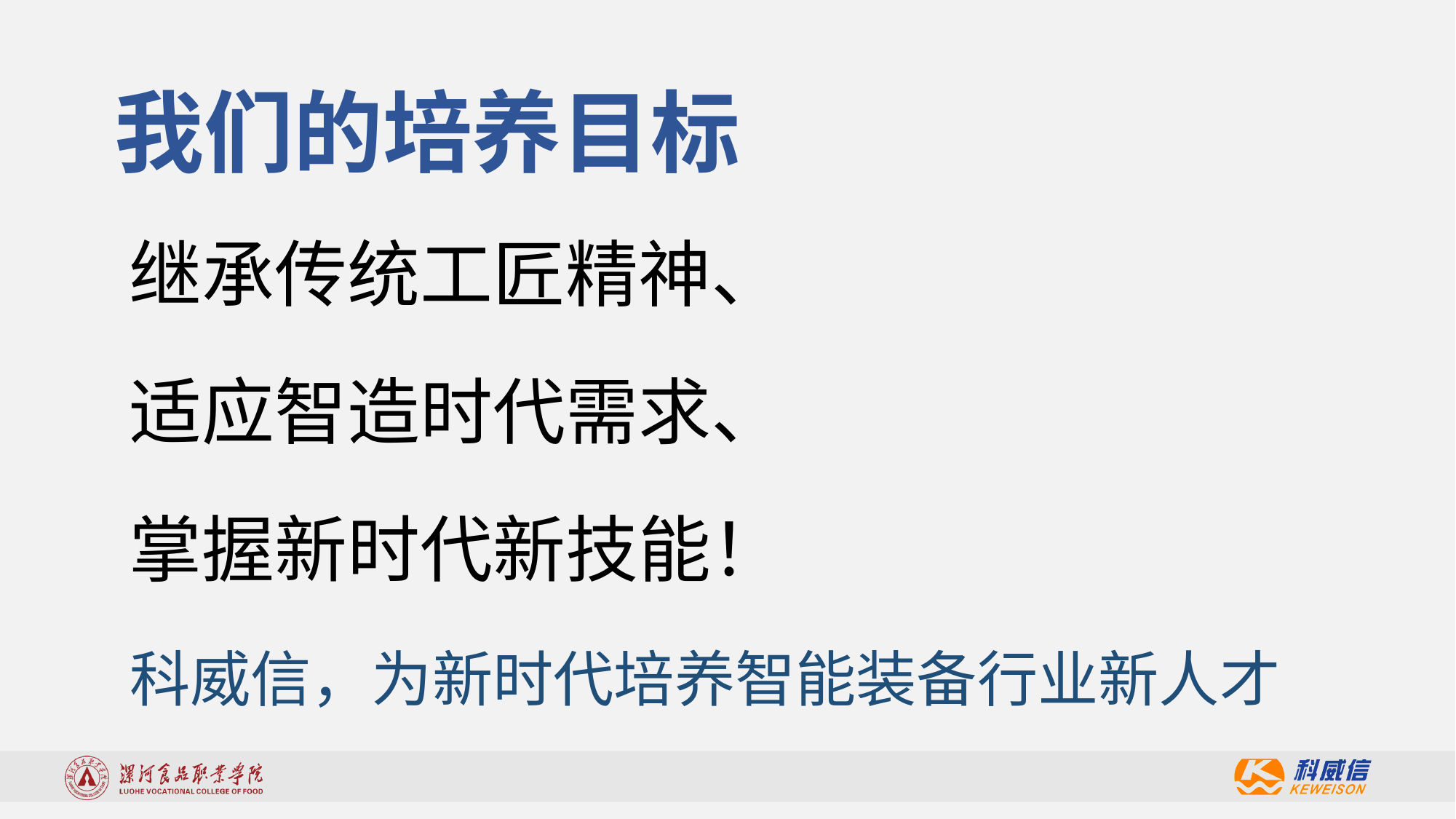

我们的培养目标
继承传统工匠精神、
适应智造时代需求、
掌握新时代新技能！
科威信，为新时代培养智能装备行业新人才